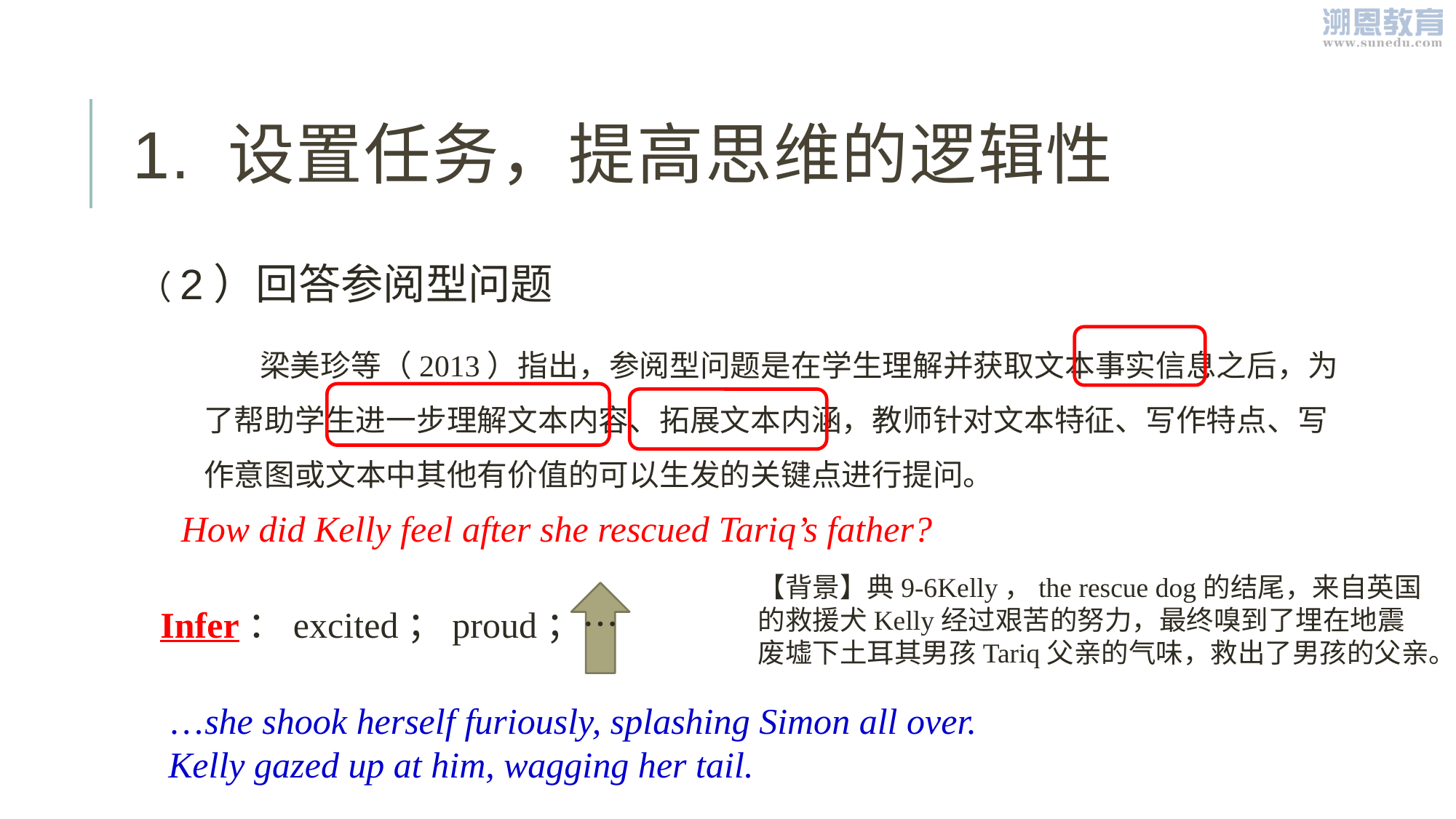

# 1. 设置任务，提高思维的逻辑性
（2）回答参阅型问题

        梁美珍等（2013）指出，参阅型问题是在学生理解并获取文本事实信息之后，为了帮助学生进一步理解文本内容、拓展文本内涵，教师针对文本特征、写作特点、写作意图或文本中其他有价值的可以生发的关键点进行提问。

How did Kelly feel after she rescued Tariq’s father?
【背景】典9-6Kelly，the rescue dog的结尾，来自英国
的救援犬Kelly经过艰苦的努力，最终嗅到了埋在地震
废墟下土耳其男孩Tariq父亲的气味，救出了男孩的父亲。

Infer：excited；proud；…
…she shook herself furiously, splashing Simon all over.
Kelly gazed up at him, wagging her tail.